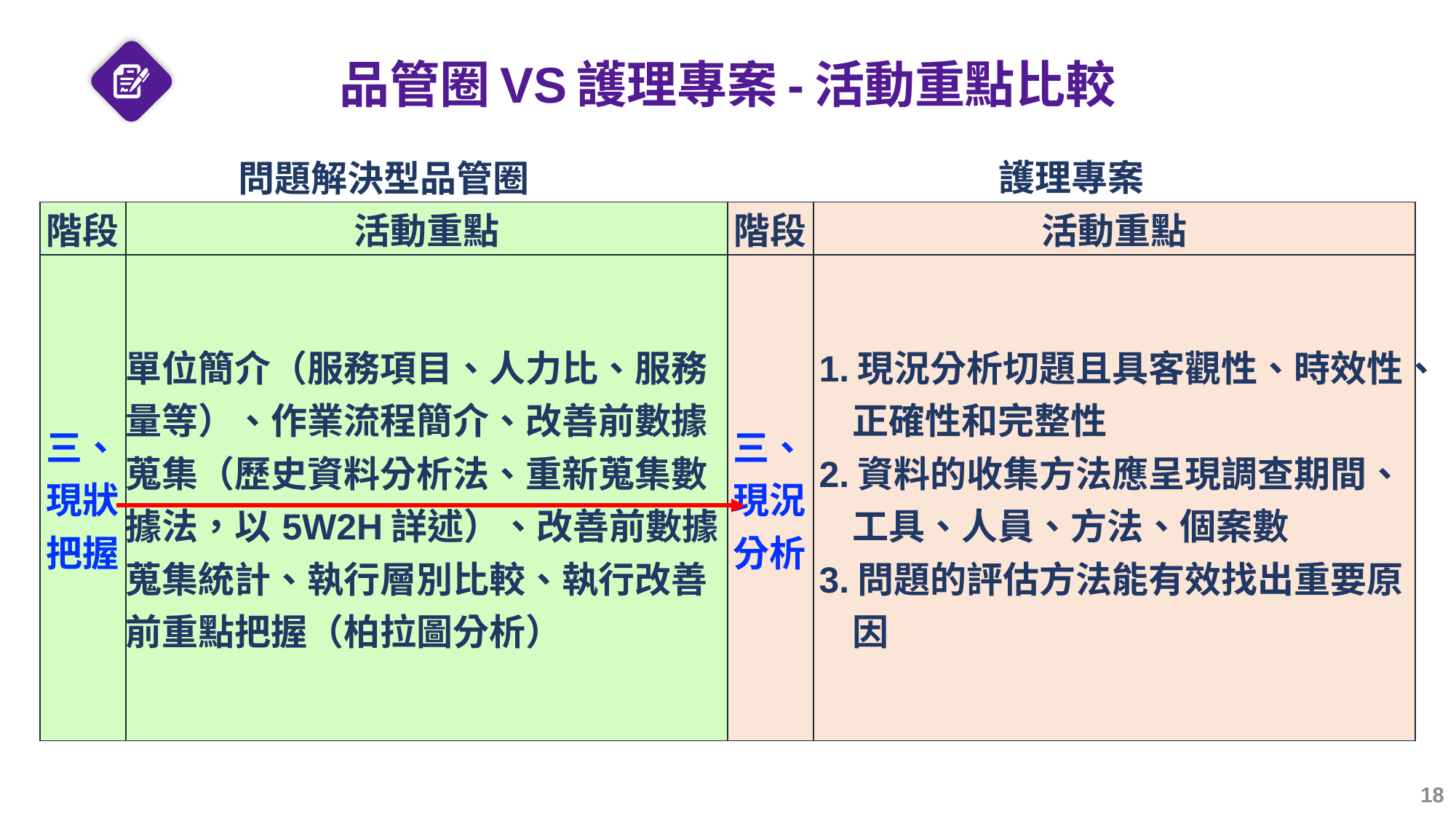

品管圈VS護理專案-活動重點比較
| 問題解決型品管圈 | 問題解決型品管圈 | 護理專案 | 護理專案 |
| --- | --- | --- | --- |
| 階段 | 活動重點 | 階段 | 活動重點 |
| 三、現狀把握 | 單位簡介（服務項目、人力比、服務量等）、作業流程簡介、改善前數據蒐集（歷史資料分析法、重新蒐集數據法，以5W2H詳述）、改善前數據蒐集統計、執行層別比較、執行改善前重點把握（柏拉圖分析） | 三、現況分析 | 1.現況分析切題且具客觀性、時效性、正確性和完整性 2.資料的收集方法應呈現調查期間、工具、人員、方法、個案數 3.問題的評估方法能有效找出重要原因 |
18